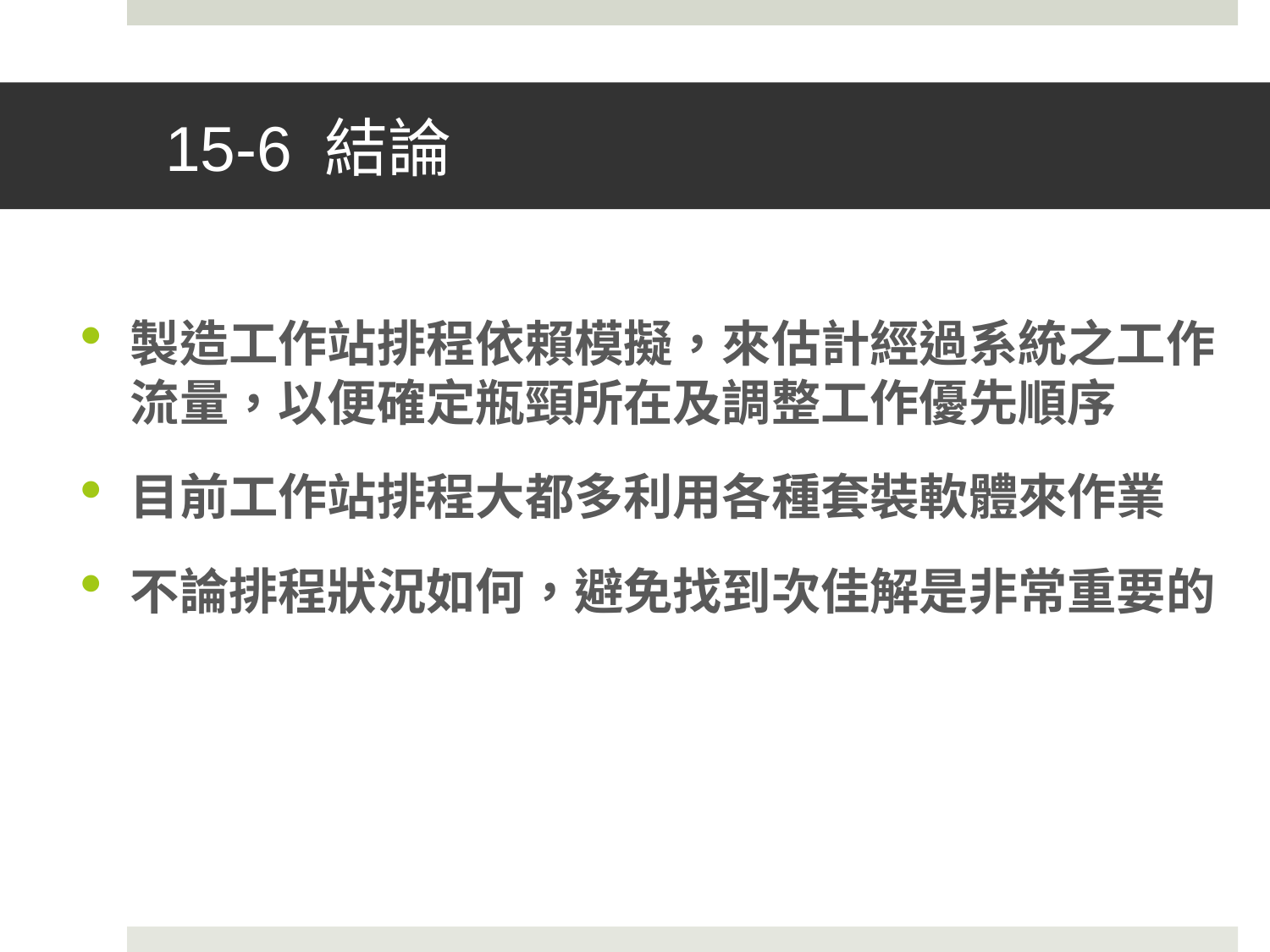

# 15-6 結論
製造工作站排程依賴模擬，來估計經過系統之工作流量，以便確定瓶頸所在及調整工作優先順序
目前工作站排程大都多利用各種套裝軟體來作業
不論排程狀況如何，避免找到次佳解是非常重要的